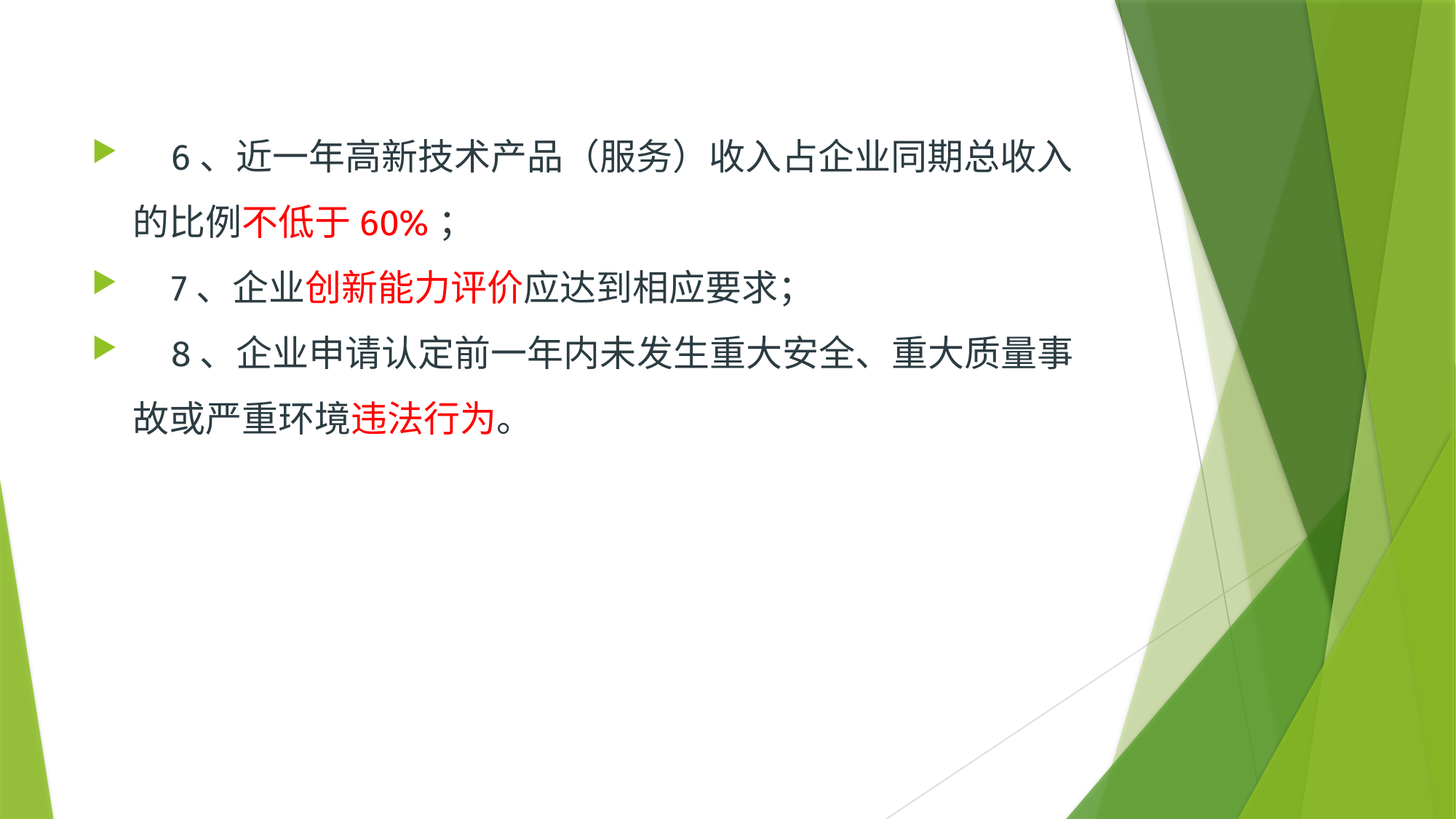

6、近一年高新技术产品（服务）收入占企业同期总收入的比例不低于60%；
    7、企业创新能力评价应达到相应要求；
    8、企业申请认定前一年内未发生重大安全、重大质量事故或严重环境违法行为。